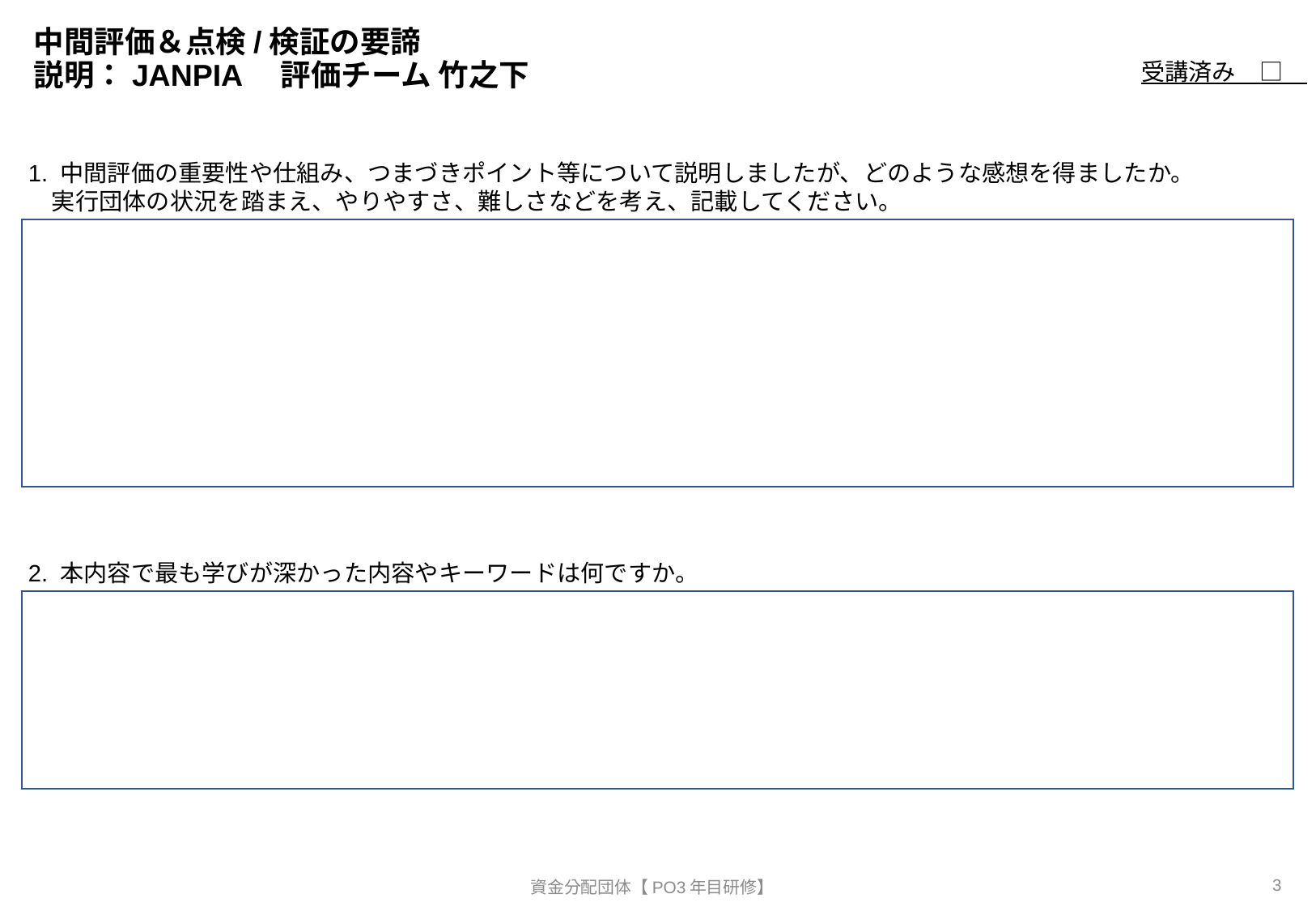

# 中間評価＆点検/検証の要諦 説明：JANPIA　評価チーム 竹之下
受講済み　□
1. 中間評価の重要性や仕組み、つまづきポイント等について説明しましたが、どのような感想を得ましたか。
　実行団体の状況を踏まえ、やりやすさ、難しさなどを考え、記載してください。

2. 本内容で最も学びが深かった内容やキーワードは何ですか。

3
資金分配団体【PO3年目研修】